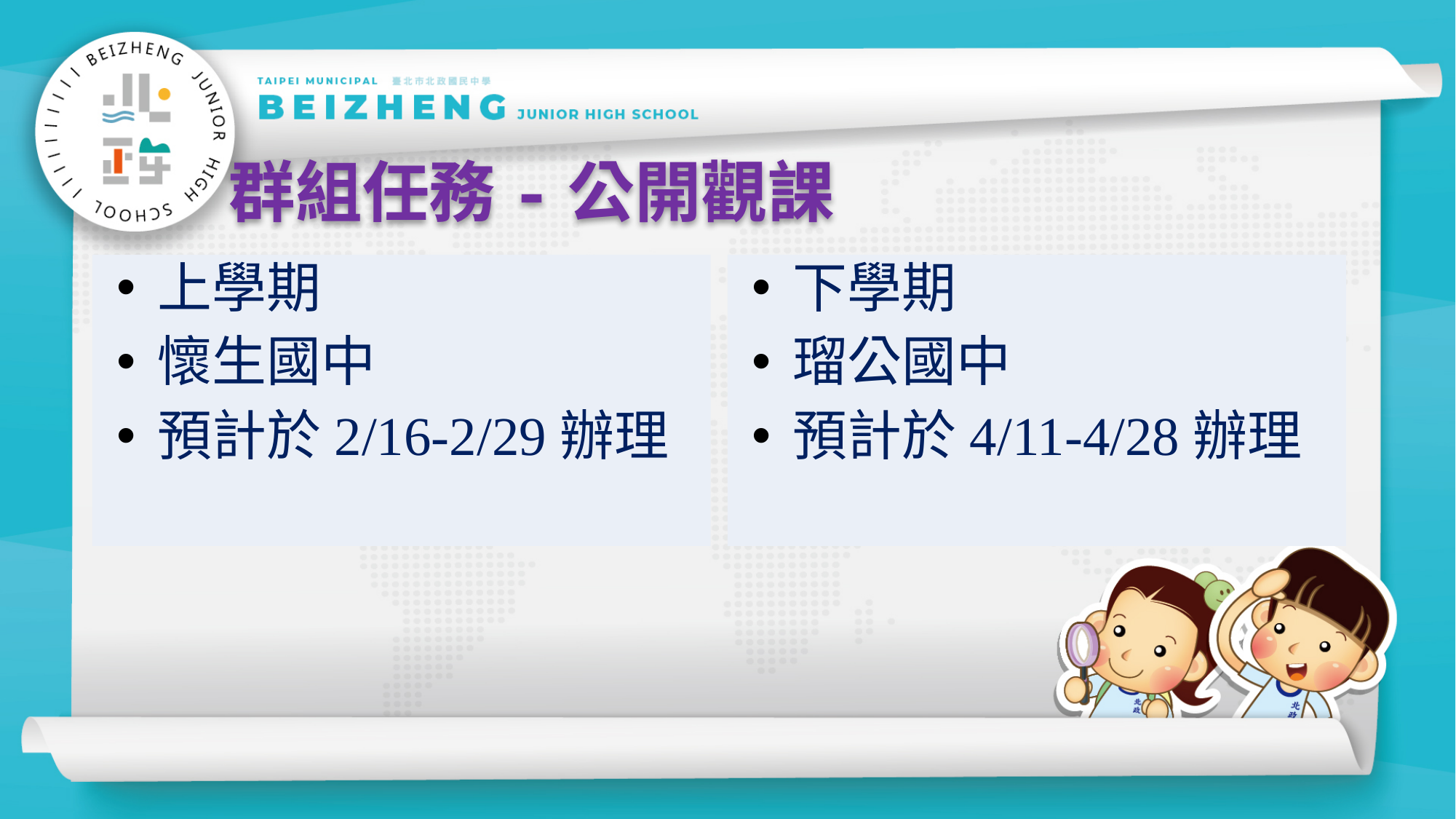

# 群組任務-公開觀課
下學期
瑠公國中
預計於4/11-4/28辦理
上學期
懷生國中
預計於2/16-2/29辦理